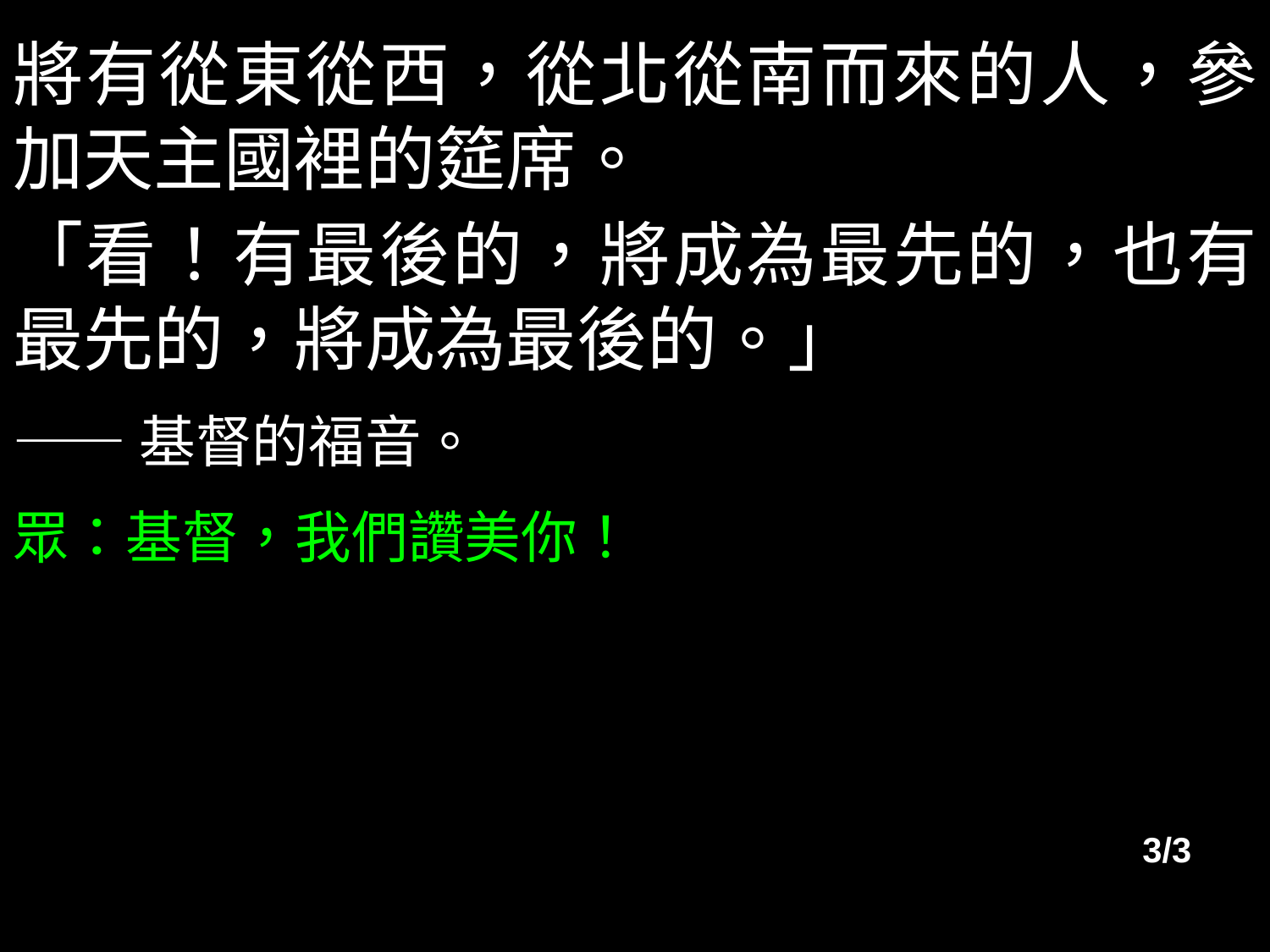

將有從東從西，從北從南而來的人，參加天主國裡的筵席。
「看！有最後的，將成為最先的，也有最先的，將成為最後的。」
——基督的福音。
眾：基督，我們讚美你！

3/3